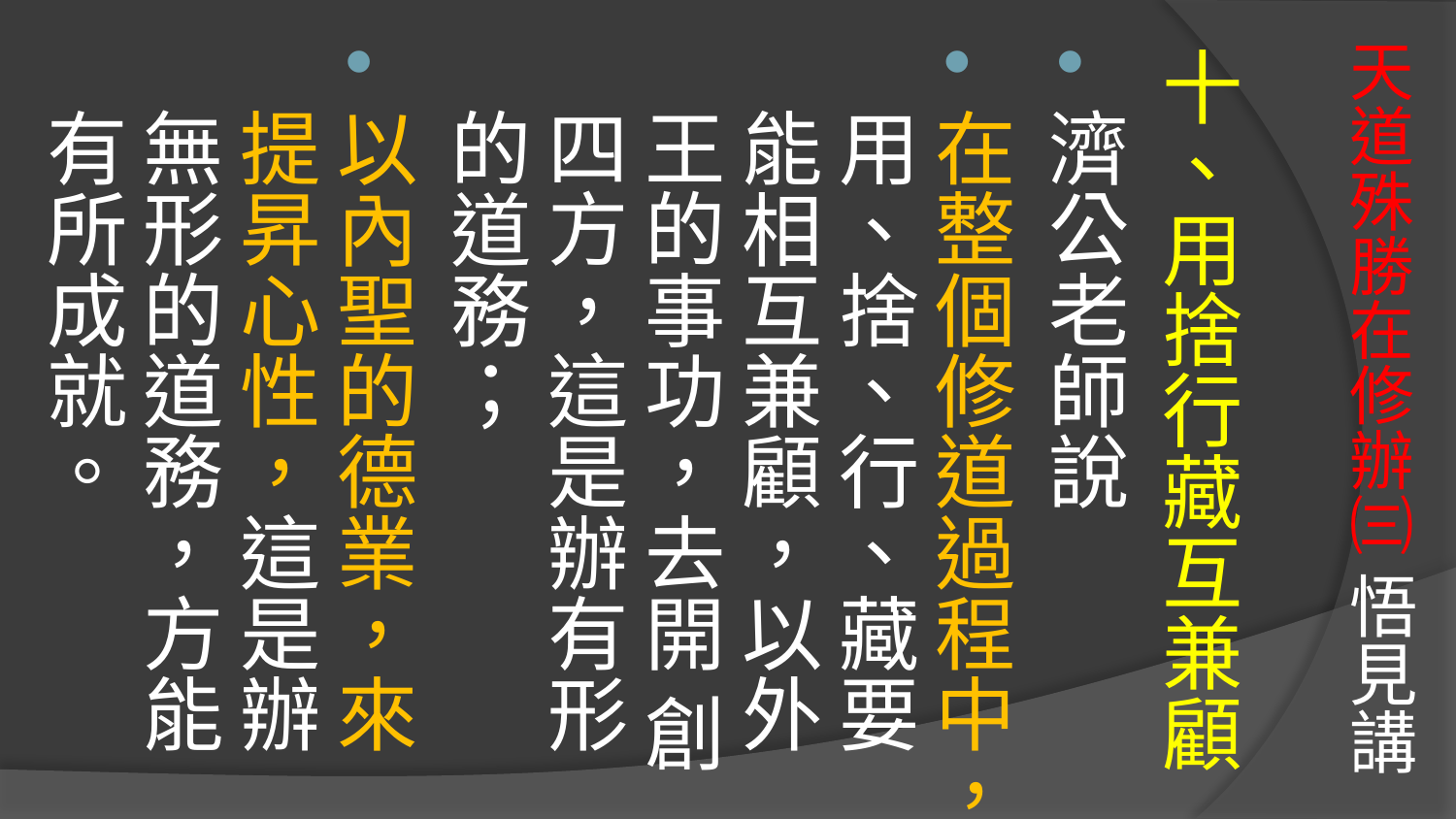

# 天道殊勝在修辦㈢ 悟見講
十、用捨行藏互兼顧
濟公老師說
在整個修道過程中，用、捨、行、藏要能相互兼顧，以外王的事功，去開 創四方，這是辦有形的道務；
以內聖的德業，來提昇心性，這是辦無形的道務，方能有所成就。